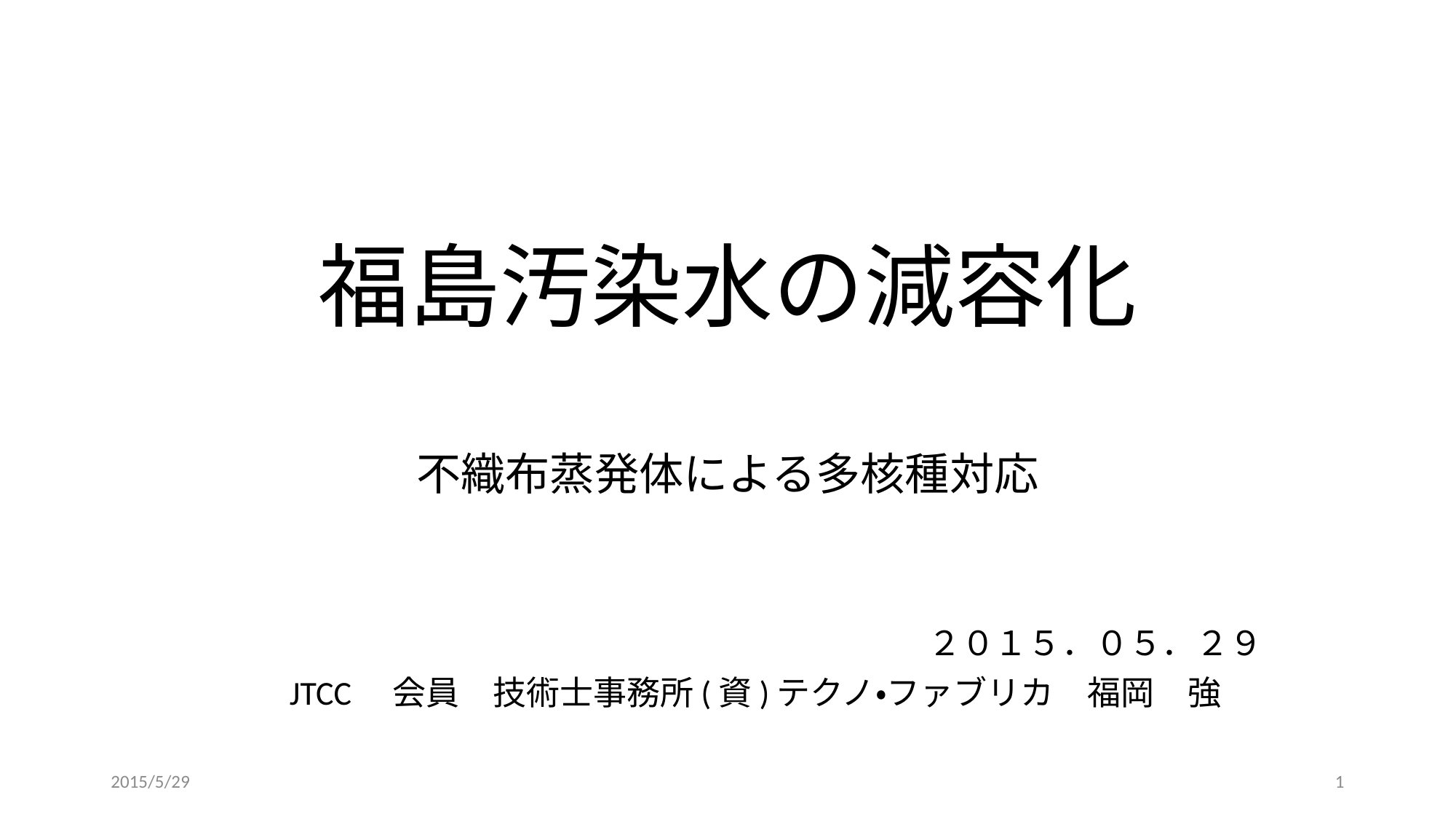

# 福島汚染水の減容化
不織布蒸発体による多核種対応

２０１５．０５．２９
JTCC　会員　技術士事務所(資)テクノ・ファブリカ　福岡　強
2015/5/29

1